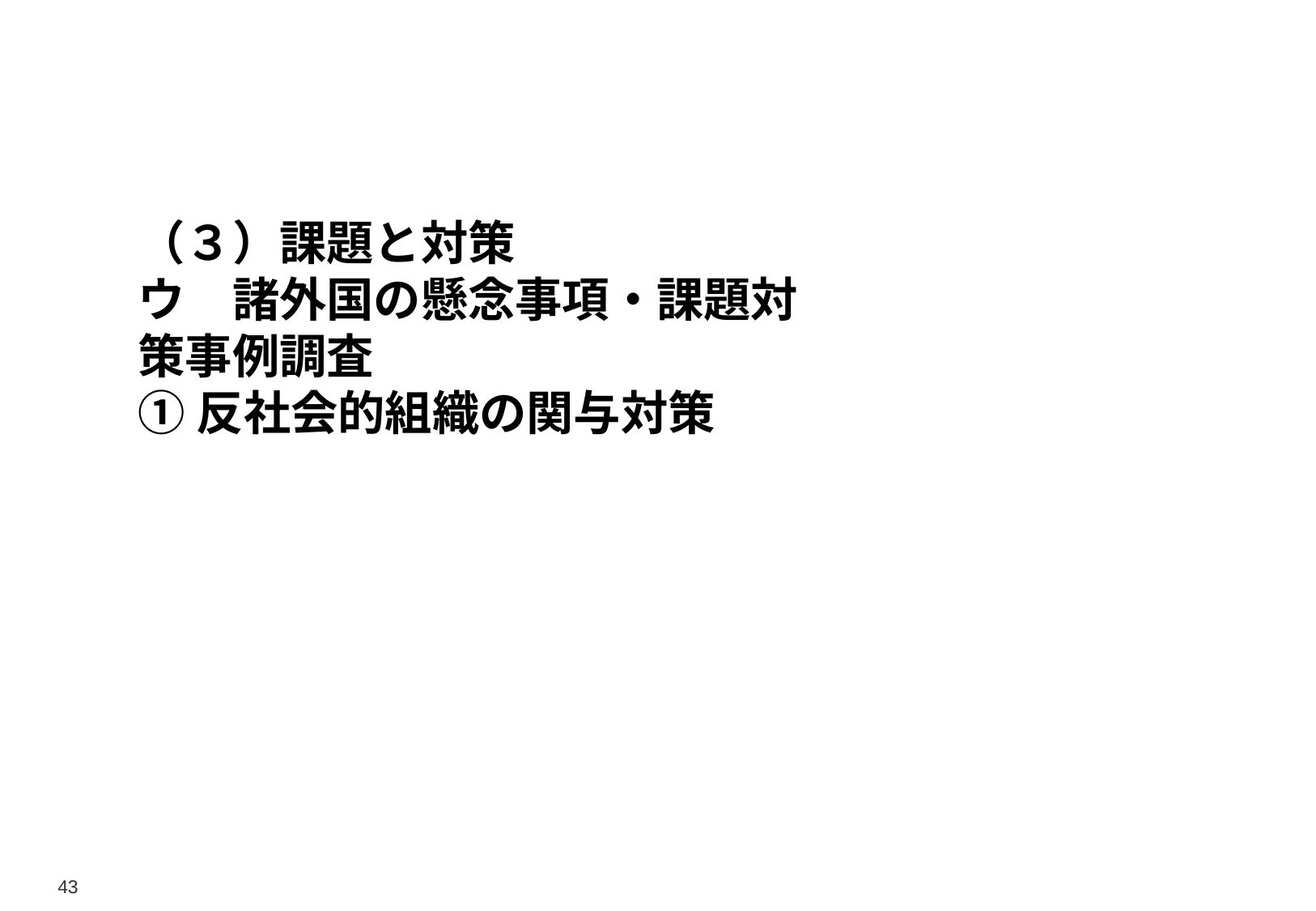

（３）課題と対策
ウ　諸外国の懸念事項・課題対策事例調査
①反社会的組織の関与対策
43